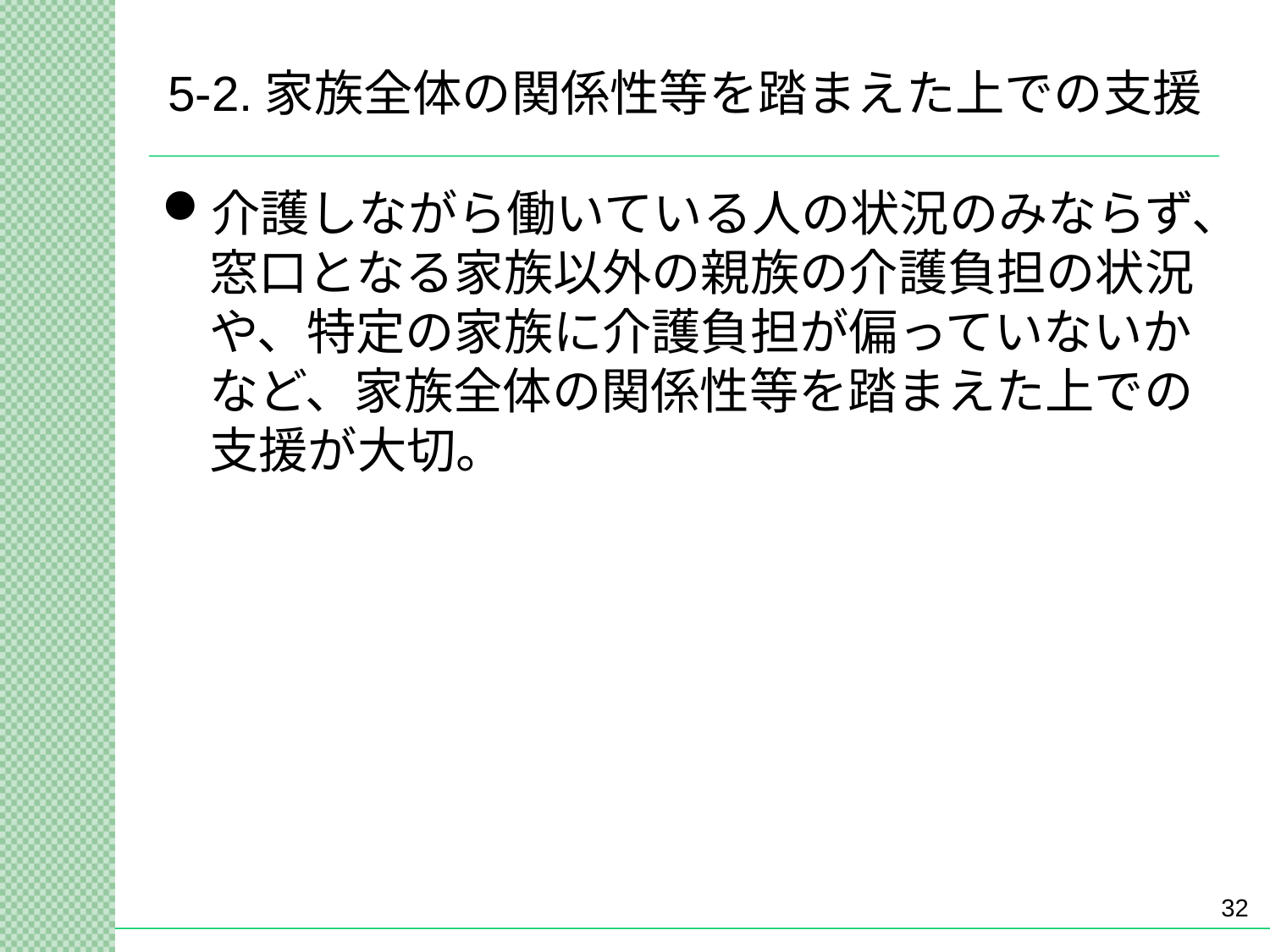

# 5-2.家族全体の関係性等を踏まえた上での支援
介護しながら働いている人の状況のみならず、窓口となる家族以外の親族の介護負担の状況や、特定の家族に介護負担が偏っていないかなど、家族全体の関係性等を踏まえた上での支援が大切。
32